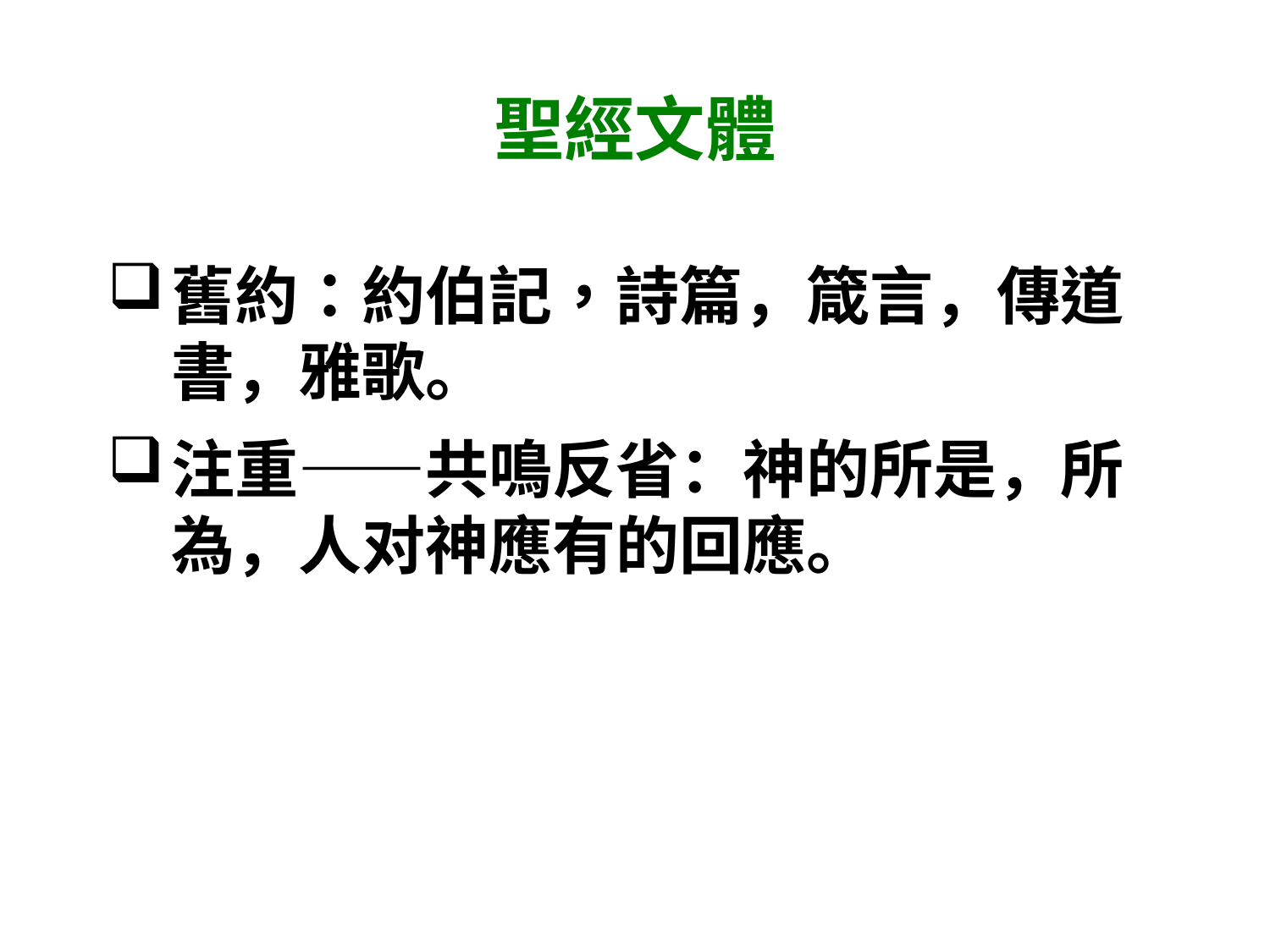

# 聖經文體

舊約：約伯記，詩篇，箴言，傳道書，雅歌。
注重——共鳴反省：神的所是，所為，人对神應有的回應。